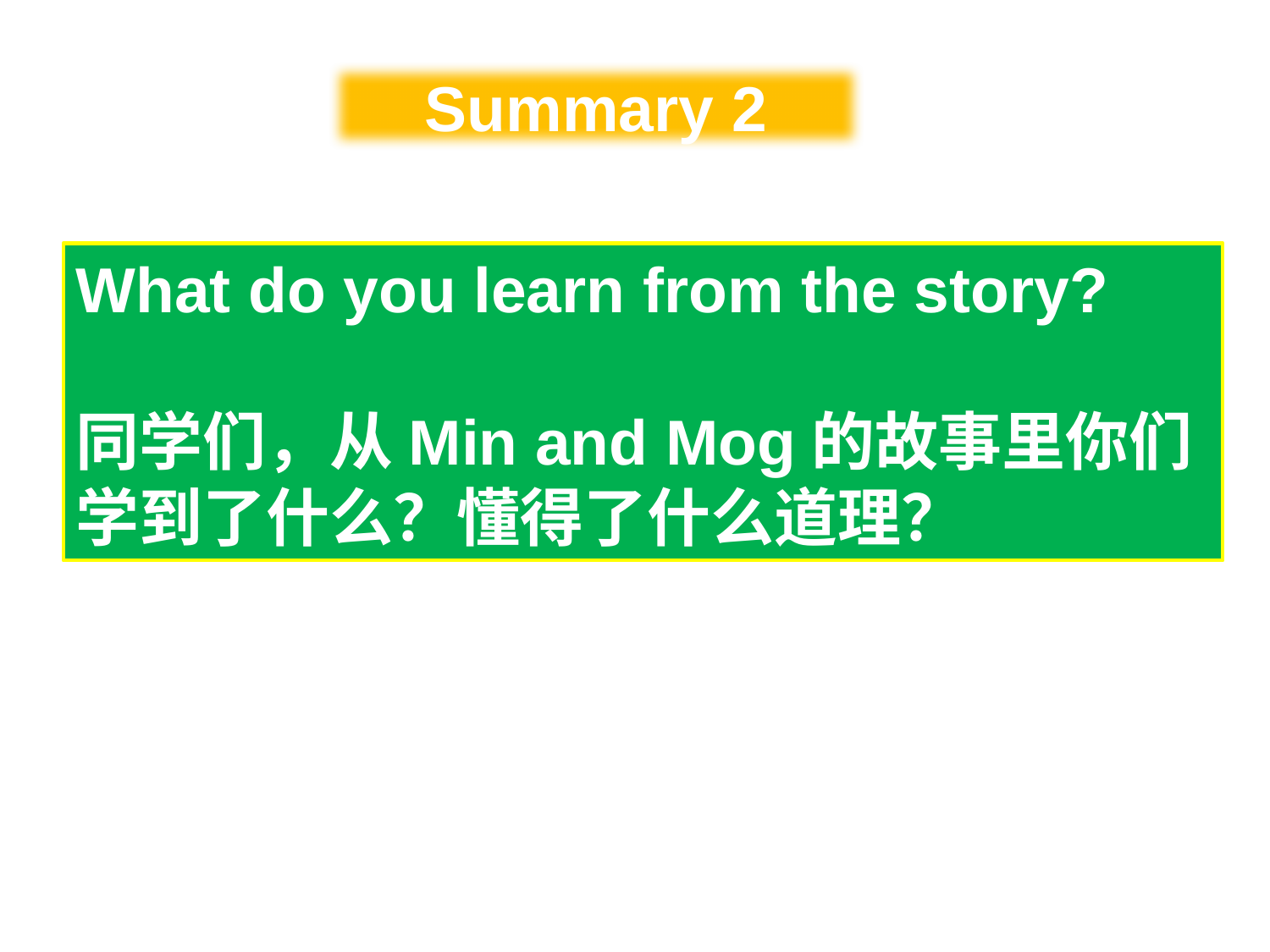

#
Summary 2
What do you learn from the story?

同学们，从Min and Mog的故事里你们学到了什么？懂得了什么道理？